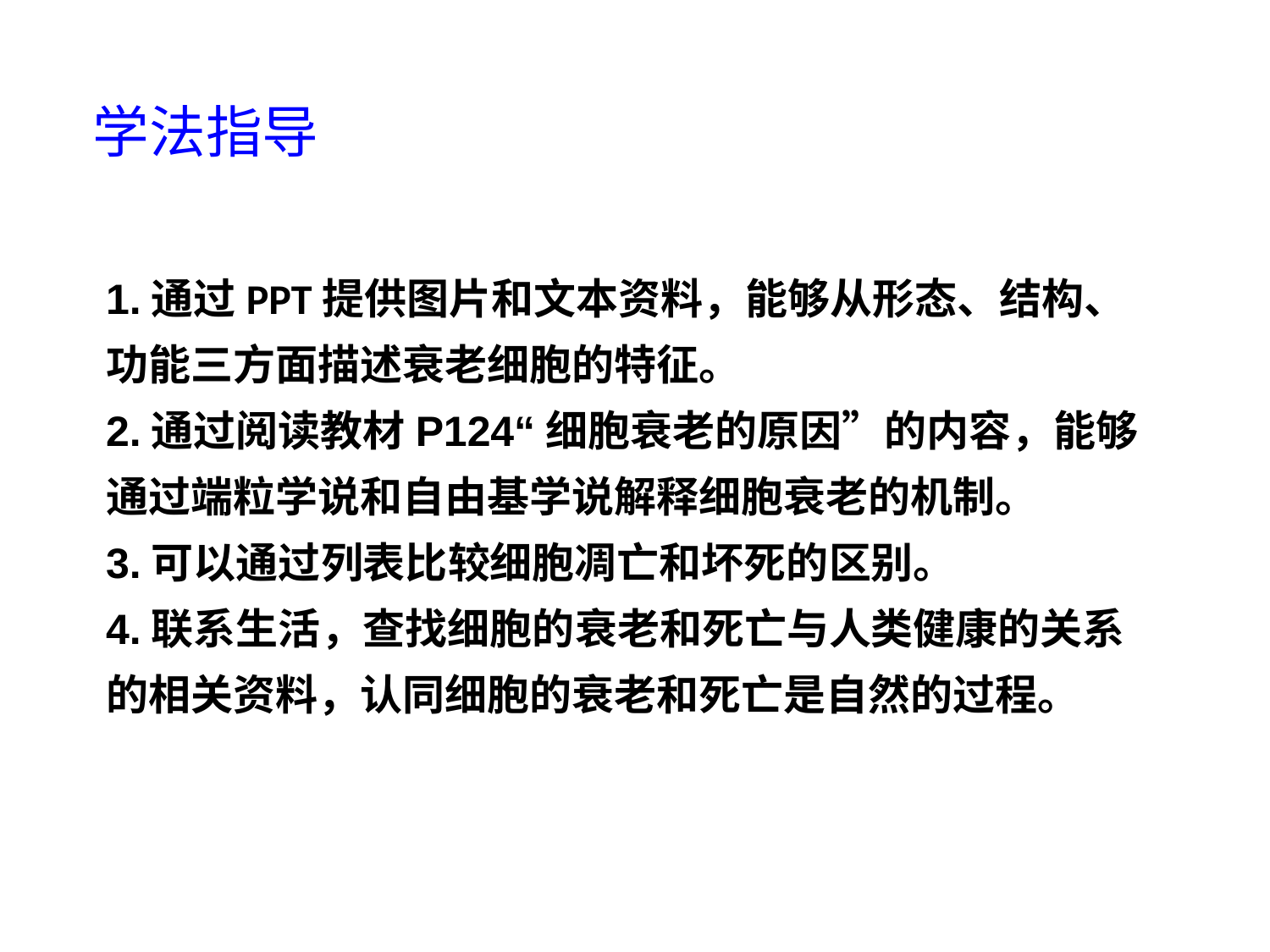

学法指导
1.通过PPT提供图片和文本资料，能够从形态、结构、功能三方面描述衰老细胞的特征。
2.通过阅读教材P124“细胞衰老的原因”的内容，能够通过端粒学说和自由基学说解释细胞衰老的机制。
3.可以通过列表比较细胞凋亡和坏死的区别。
4.联系生活，查找细胞的衰老和死亡与人类健康的关系的相关资料，认同细胞的衰老和死亡是自然的过程。